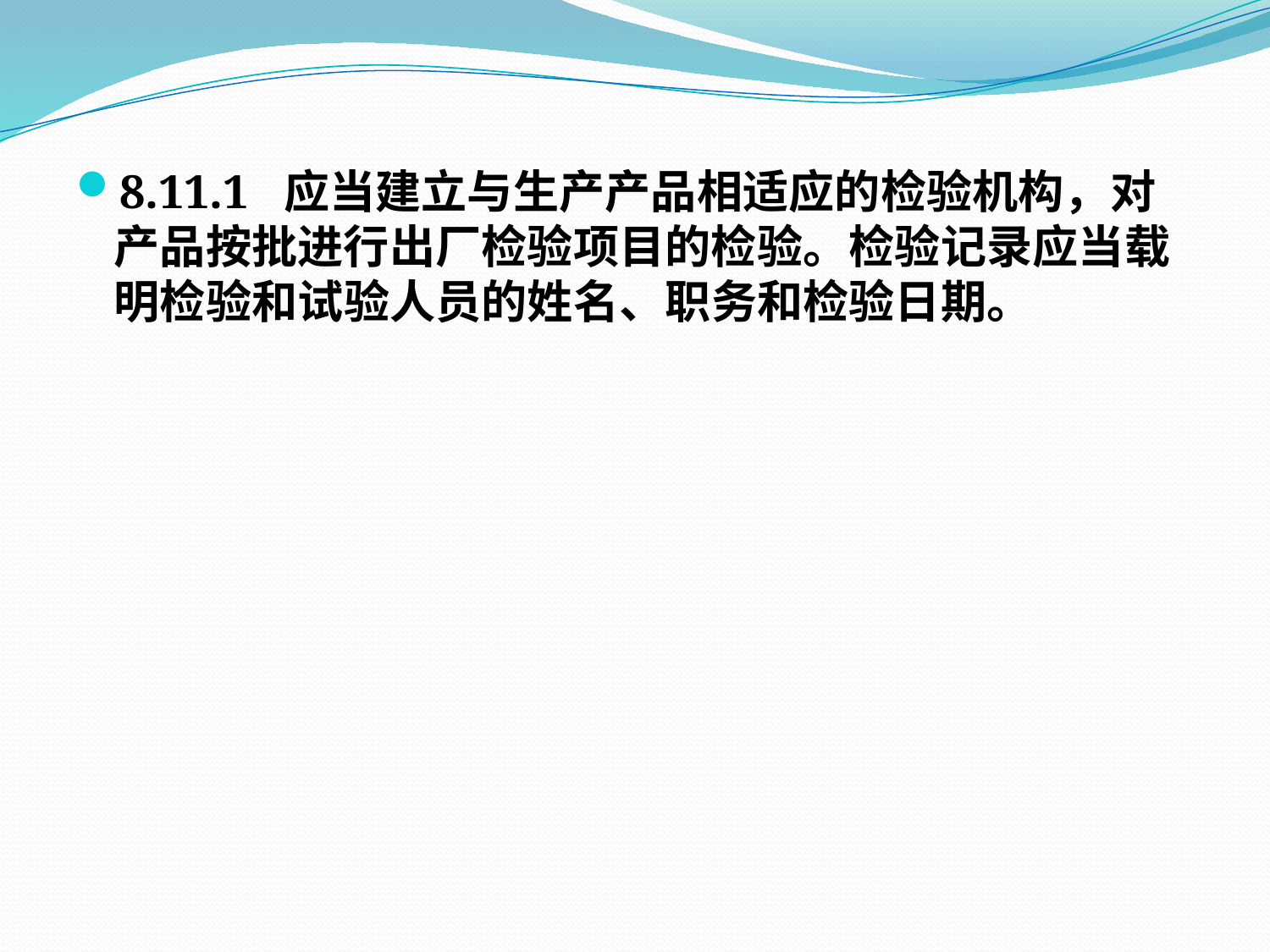

8.11.1  应当建立与生产产品相适应的检验机构，对产品按批进行出厂检验项目的检验。检验记录应当载明检验和试验人员的姓名、职务和检验日期。